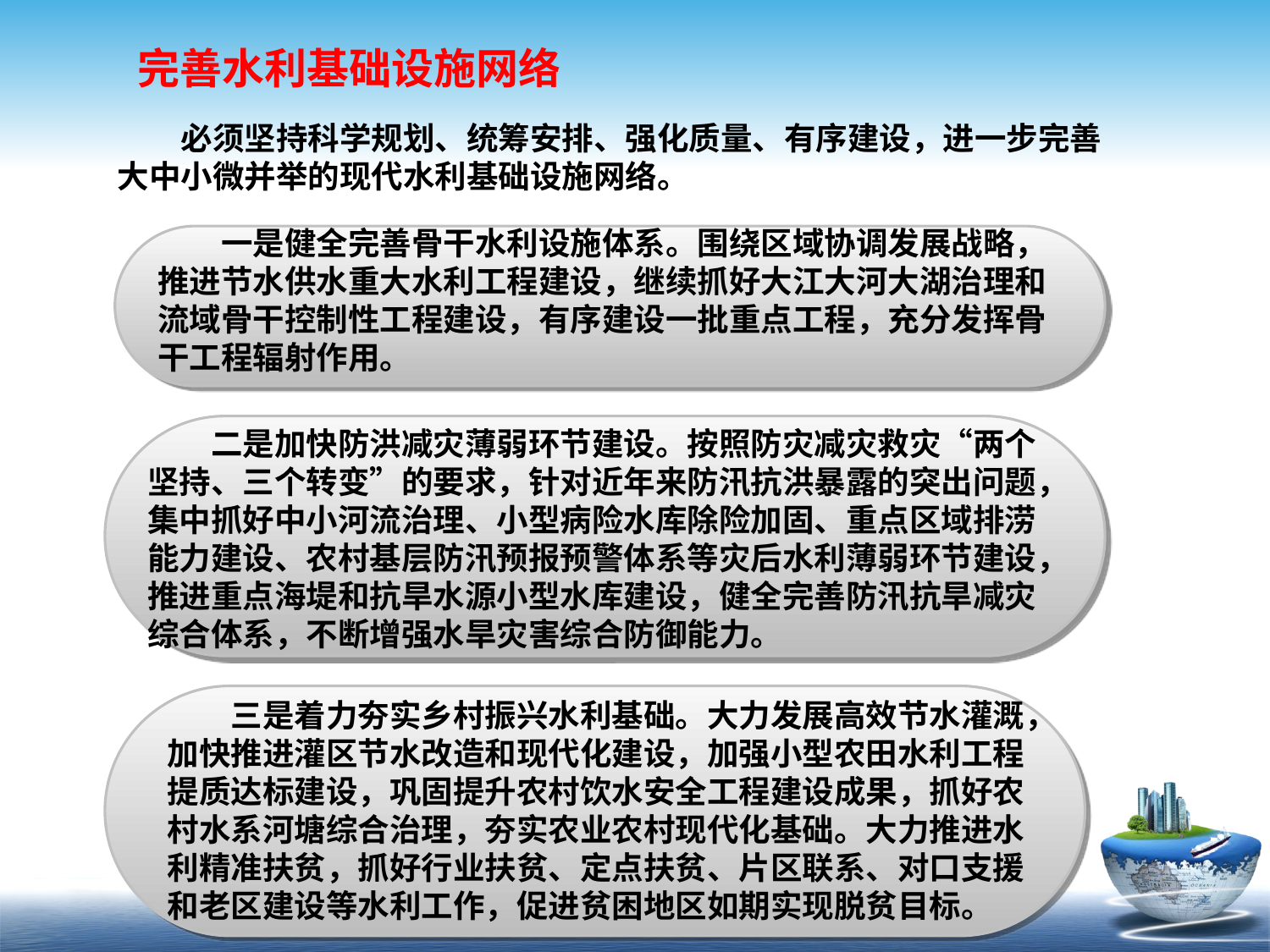

完善水利基础设施网络
# 必须坚持科学规划、统筹安排、强化质量、有序建设，进一步完善大中小微并举的现代水利基础设施网络。
一是健全完善骨干水利设施体系。围绕区域协调发展战略，推进节水供水重大水利工程建设，继续抓好大江大河大湖治理和流域骨干控制性工程建设，有序建设一批重点工程，充分发挥骨干工程辐射作用。

二是加快防洪减灾薄弱环节建设。按照防灾减灾救灾“两个坚持、三个转变”的要求，针对近年来防汛抗洪暴露的突出问题，集中抓好中小河流治理、小型病险水库除险加固、重点区域排涝能力建设、农村基层防汛预报预警体系等灾后水利薄弱环节建设，推进重点海堤和抗旱水源小型水库建设，健全完善防汛抗旱减灾综合体系，不断增强水旱灾害综合防御能力。

三是着力夯实乡村振兴水利基础。大力发展高效节水灌溉，加快推进灌区节水改造和现代化建设，加强小型农田水利工程提质达标建设，巩固提升农村饮水安全工程建设成果，抓好农村水系河塘综合治理，夯实农业农村现代化基础。大力推进水利精准扶贫，抓好行业扶贫、定点扶贫、片区联系、对口支援和老区建设等水利工作，促进贫困地区如期实现脱贫目标。